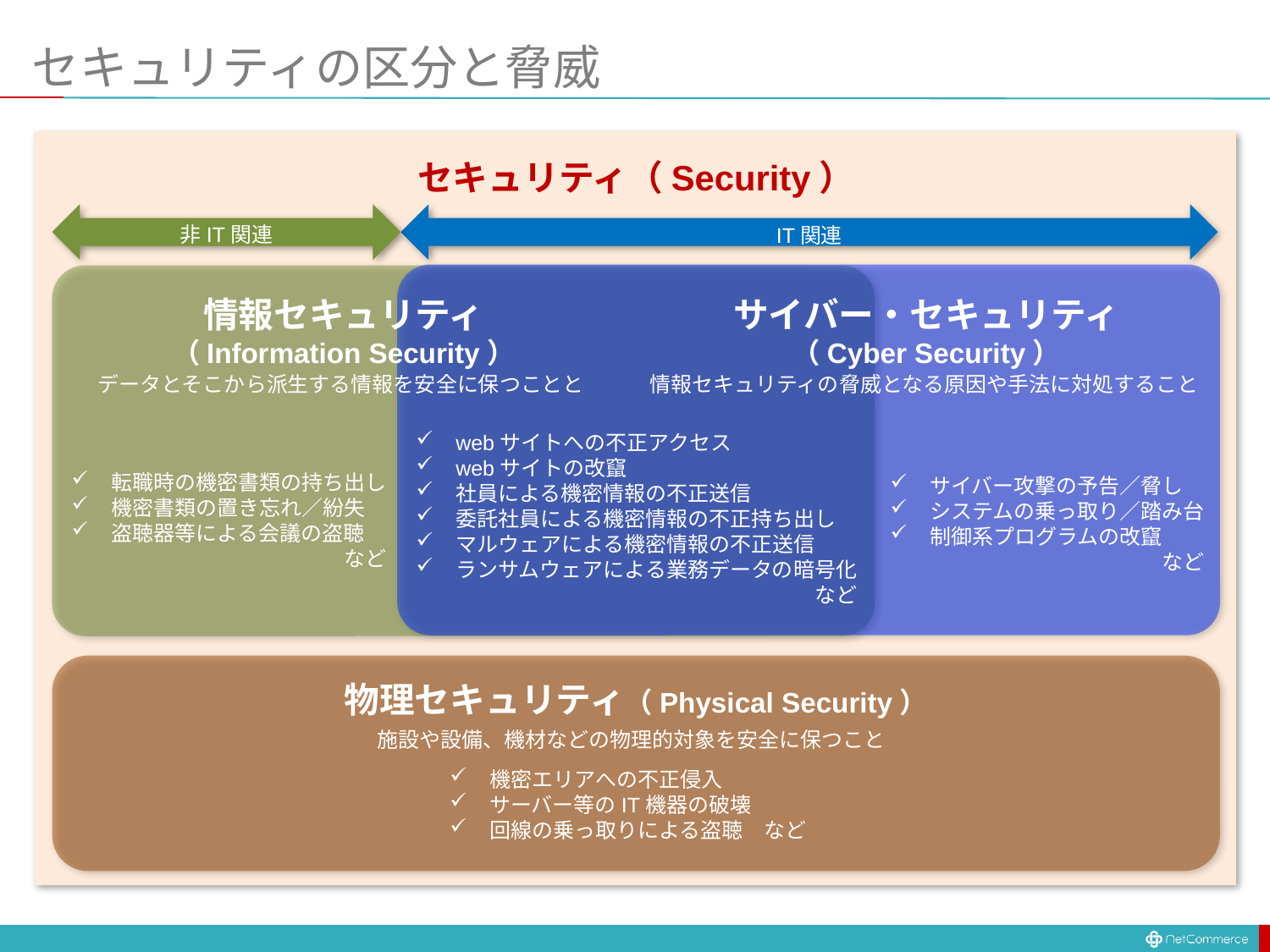

# セキュリティの区分と脅威

セキュリティ（Security）

非IT関連
IT関連

情報セキュリティ
（Information Security）
サイバー・セキュリティ
（Cyber Security）
データとそこから派生する情報を安全に保つことと
情報セキュリティの脅威となる原因や手法に対処すること
webサイトへの不正アクセス
webサイトの改竄
社員による機密情報の不正送信
委託社員による機密情報の不正持ち出し
マルウェアによる機密情報の不正送信
ランサムウェアによる業務データの暗号化
など
転職時の機密書類の持ち出し
機密書類の置き忘れ／紛失
盗聴器等による会議の盗聴
など
サイバー攻撃の予告／脅し
システムの乗っ取り／踏み台
制御系プログラムの改竄
など

物理セキュリティ（Physical Security）
施設や設備、機材などの物理的対象を安全に保つこと
機密エリアへの不正侵入
サーバー等のIT機器の破壊
回線の乗っ取りによる盗聴　など